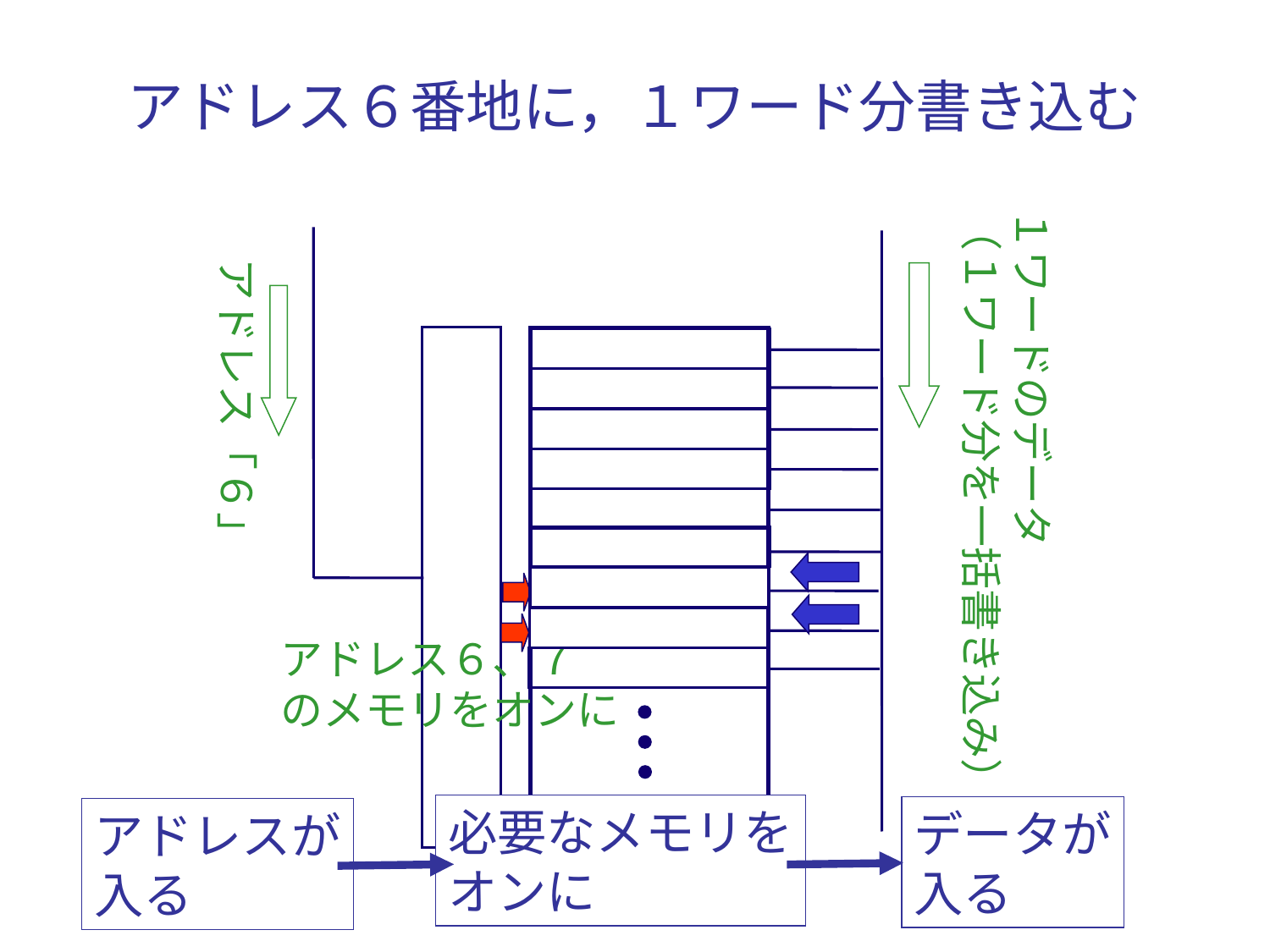

アドレス６番地に，１ワード分書き込む
１ワードのデータ
（１ワード分を一括書き込み）

アドレス「６」

アドレス６、７
のメモリをオンに

必要なメモリを
オンに
データが
入る
アドレスが
入る